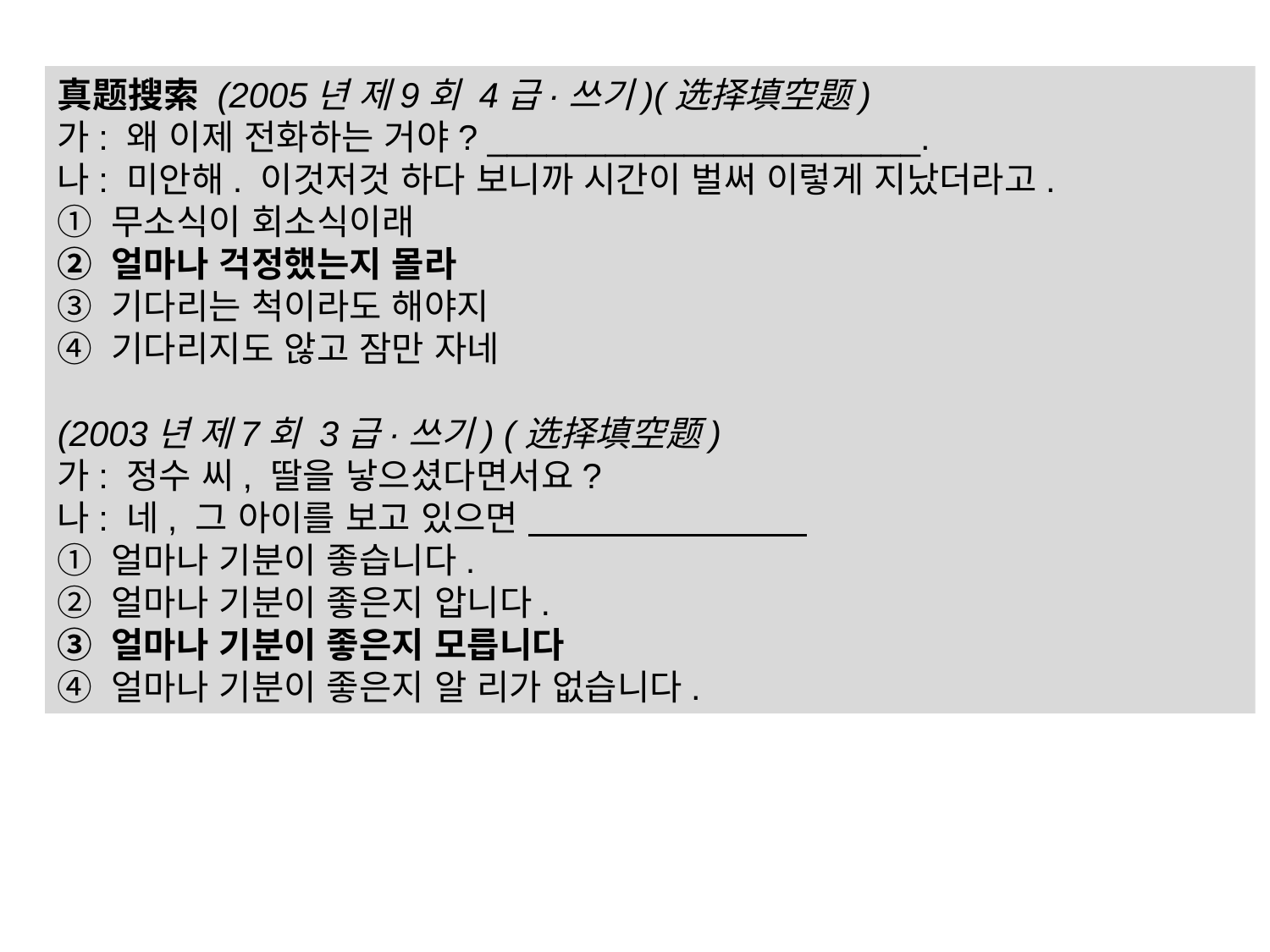

真题搜索 (2005년 제9회 4급·쓰기)(选择填空题)
가: 왜 이제 전화하는 거야? ______________________.
나: 미안해. 이것저것 하다 보니까 시간이 벌써 이렇게 지났더라고.
① 무소식이 회소식이래
② 얼마나 걱정했는지 몰라
③ 기다리는 척이라도 해야지
④ 기다리지도 않고 잠만 자네

(2003년 제7회 3급·쓰기) (选择填空题)
가: 정수 씨, 딸을 낳으셨다면서요?
나: 네, 그 아이를 보고 있으면
① 얼마나 기분이 좋습니다.
② 얼마나 기분이 좋은지 압니다.
③ 얼마나 기분이 좋은지 모릅니다
④ 얼마나 기분이 좋은지 알 리가 없습니다.